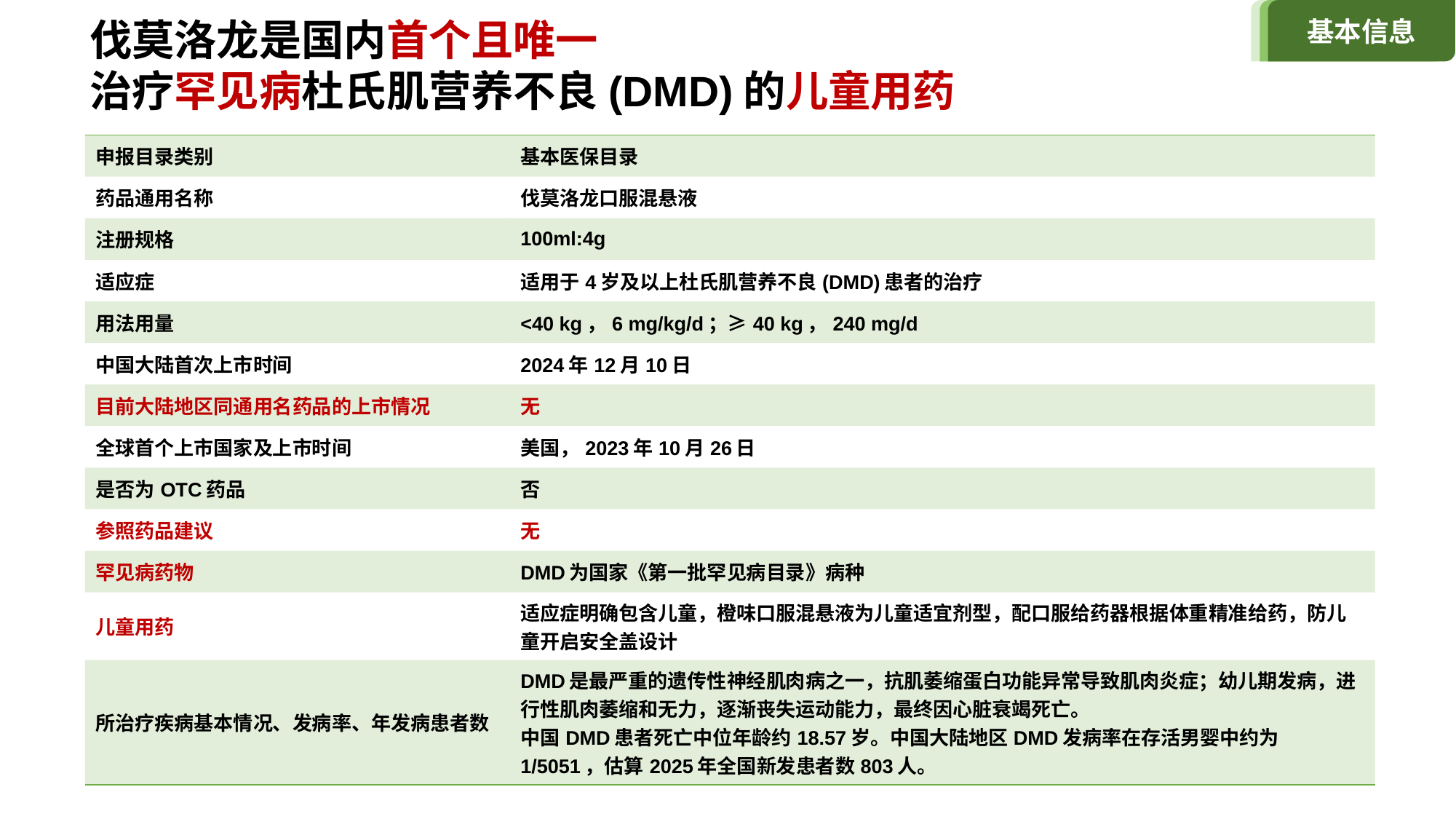

基本信息
伐莫洛龙是国内首个且唯一
治疗罕见病杜氏肌营养不良(DMD)的儿童用药
| 申报目录类别 | 基本医保目录 |
| --- | --- |
| 药品通用名称 | 伐莫洛龙口服混悬液 |
| 注册规格 | 100ml:4g |
| 适应症 | 适用于4岁及以上杜氏肌营养不良(DMD)患者的治疗 |
| 用法用量 | <40 kg，6 mg/kg/d；≥40 kg，240 mg/d |
| 中国大陆首次上市时间 | 2024年12月10日 |
| 目前大陆地区同通用名药品的上市情况 | 无 |
| 全球首个上市国家及上市时间 | 美国，2023年10月26日 |
| 是否为OTC药品 | 否 |
| 参照药品建议 | 无 |
| 罕见病药物 | DMD为国家《第一批罕见病目录》病种 |
| 儿童用药 | 适应症明确包含儿童，橙味口服混悬液为儿童适宜剂型，配口服给药器根据体重精准给药，防儿童开启安全盖设计 |
| 所治疗疾病基本情况、发病率、年发病患者数 | DMD是最严重的遗传性神经肌肉病之一，抗肌萎缩蛋白功能异常导致肌肉炎症；幼儿期发病，进行性肌肉萎缩和无力，逐渐丧失运动能力，最终因心脏衰竭死亡。 中国DMD患者死亡中位年龄约18.57岁。中国大陆地区DMD发病率在存活男婴中约为1/5051，估算2025年全国新发患者数803人。 |